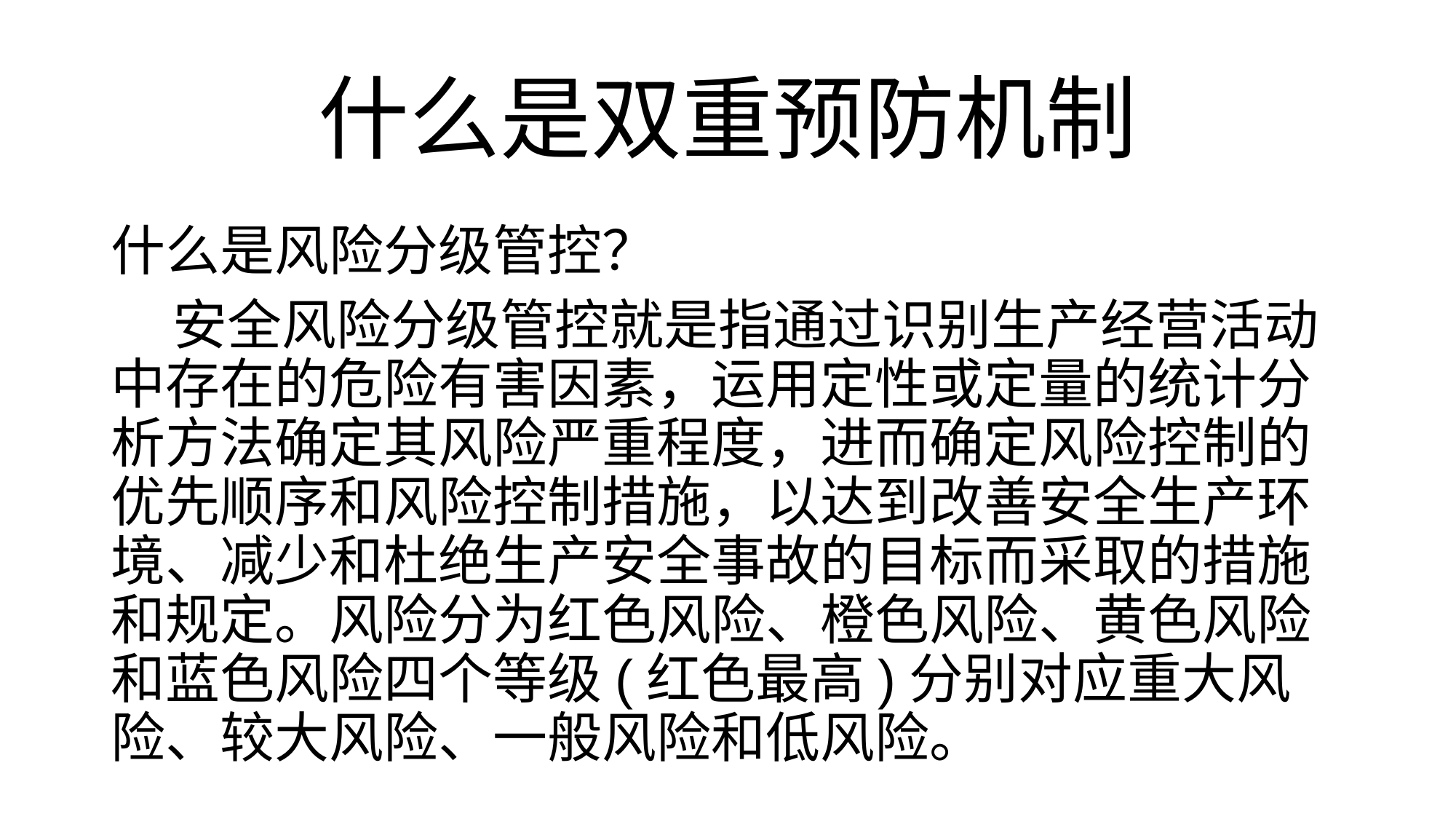

# 什么是双重预防机制
什么是风险分级管控？
    安全风险分级管控就是指通过识别生产经营活动中存在的危险有害因素，运用定性或定量的统计分析方法确定其风险严重程度，进而确定风险控制的优先顺序和风险控制措施，以达到改善安全生产环境、减少和杜绝生产安全事故的目标而采取的措施和规定。风险分为红色风险、橙色风险、黄色风险和蓝色风险四个等级(红色最高)分别对应重大风险、较大风险、一般风险和低风险。